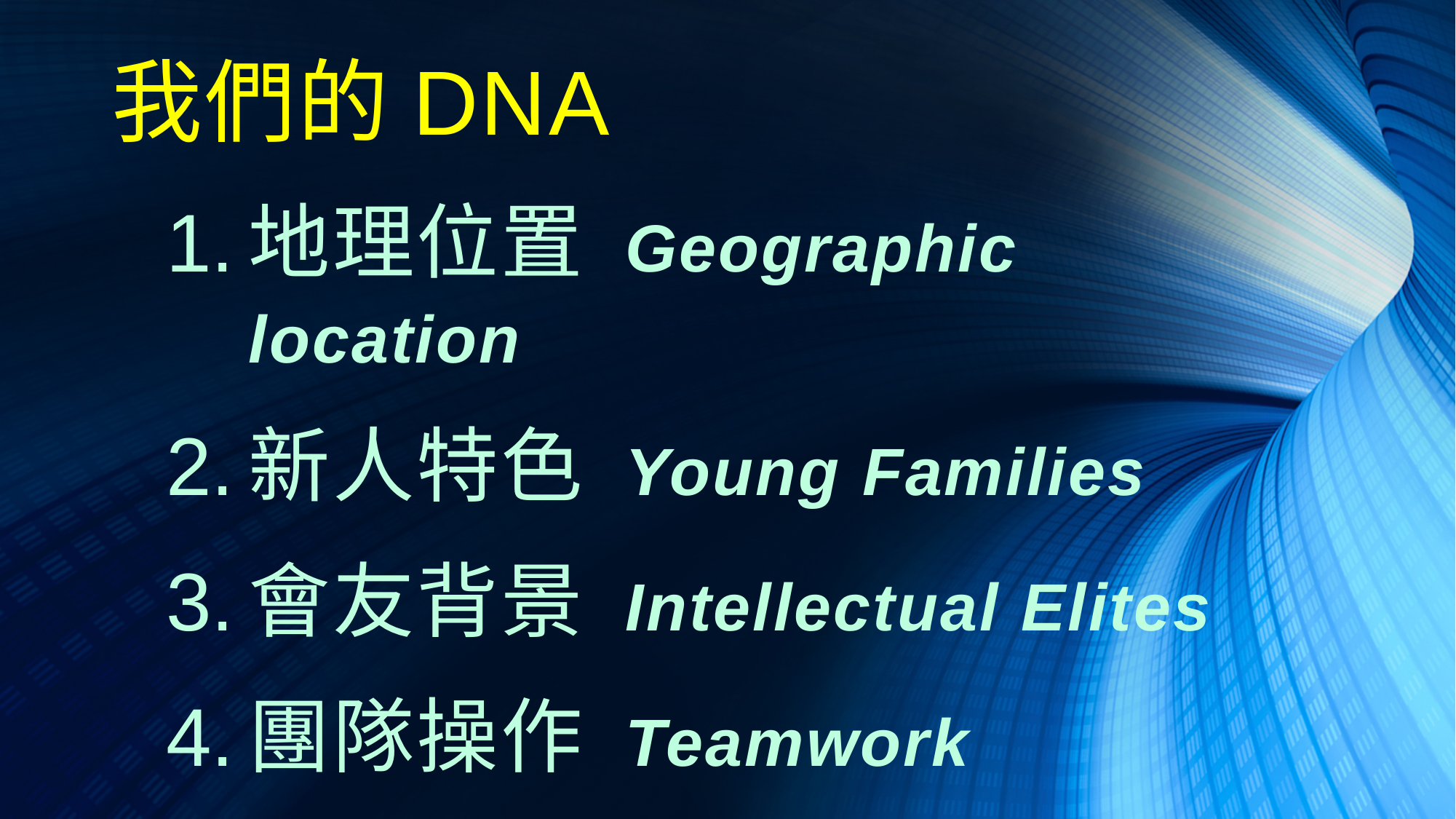

我們的DNA
地理位置 Geographic location
新人特色 Young Families
會友背景 Intellectual Elites
團隊操作 Teamwork